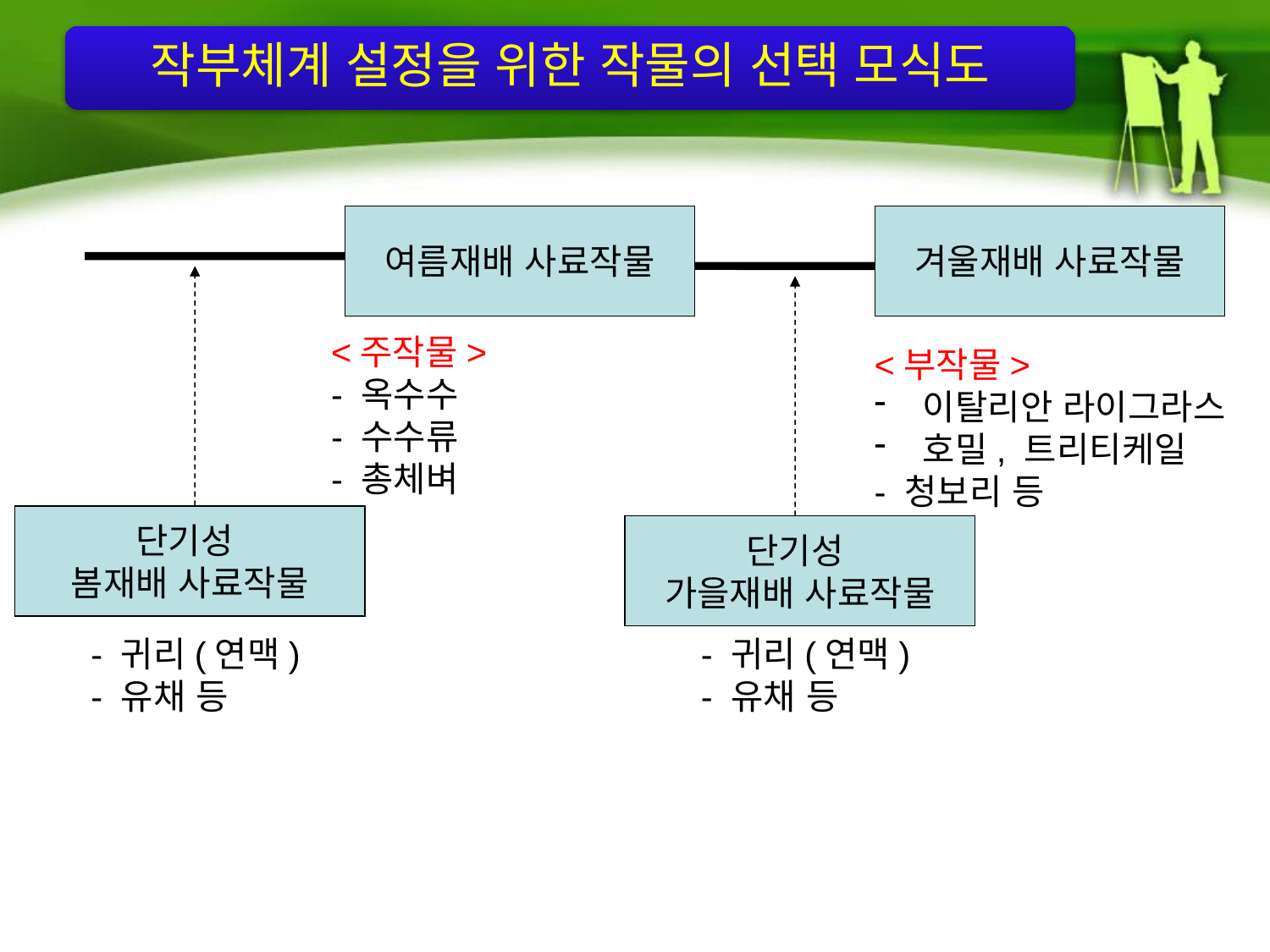

작부체계 설정을 위한 작물의 선택 모식도

여름재배 사료작물
겨울재배 사료작물

<주작물>
- 옥수수
- 수수류
- 총체벼

<부작물>
 이탈리안 라이그라스
 호밀, 트리티케일
- 청보리 등
단기성
봄재배 사료작물
단기성
가을재배 사료작물
- 귀리(연맥)
- 유채 등
- 귀리(연맥)
- 유채 등